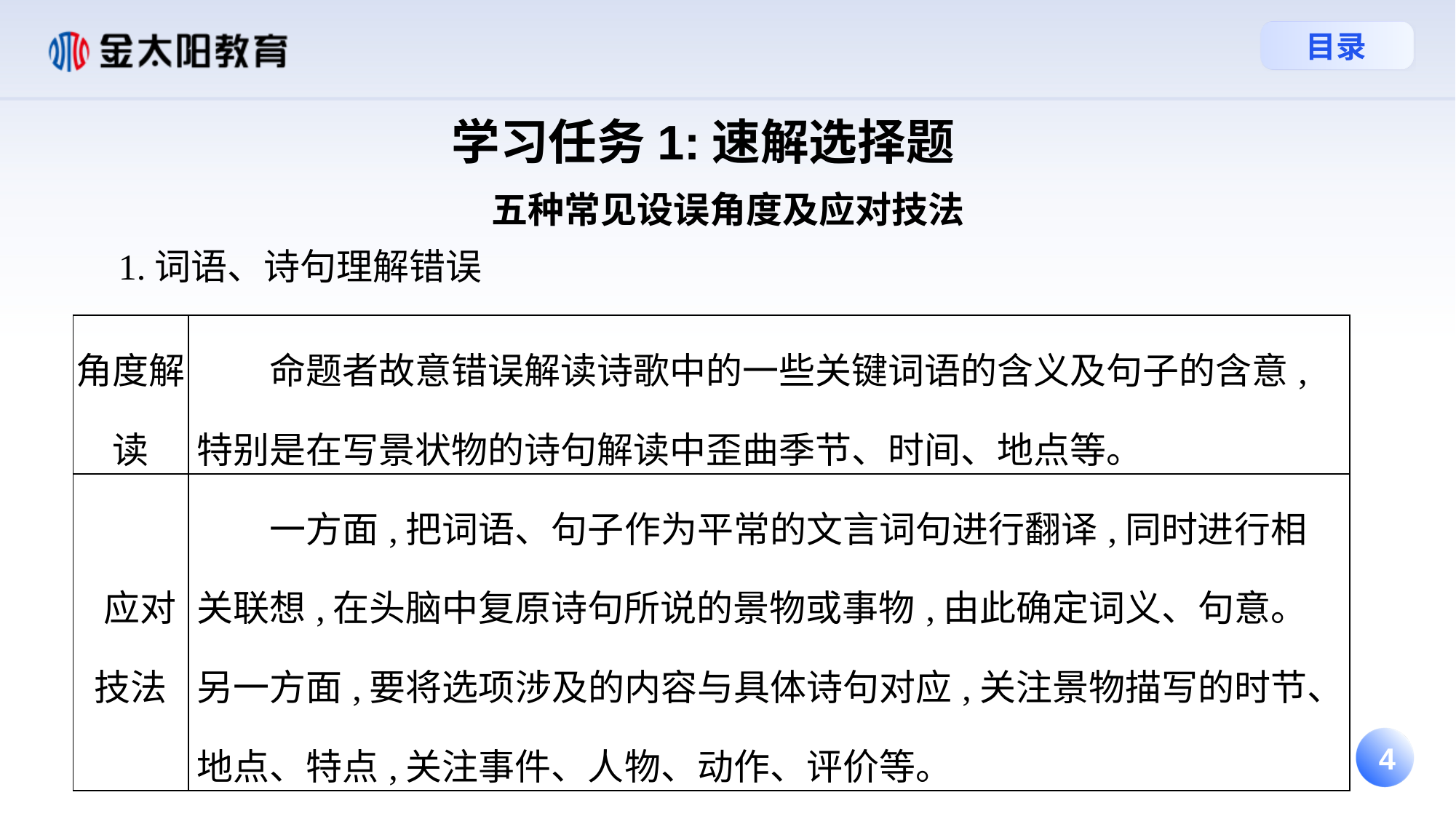

学习任务1:速解选择题
五种常见设误角度及应对技法
        1.词语、诗句理解错误

| 角度解读 | 命题者故意错误解读诗歌中的一些关键词语的含义及句子的含意,特别是在写景状物的诗句解读中歪曲季节、时间、地点等。 |
| --- | --- |
| 应对技法 | 一方面,把词语、句子作为平常的文言词句进行翻译,同时进行相关联想,在头脑中复原诗句所说的景物或事物,由此确定词义、句意。另一方面,要将选项涉及的内容与具体诗句对应,关注景物描写的时节、地点、特点,关注事件、人物、动作、评价等。 |